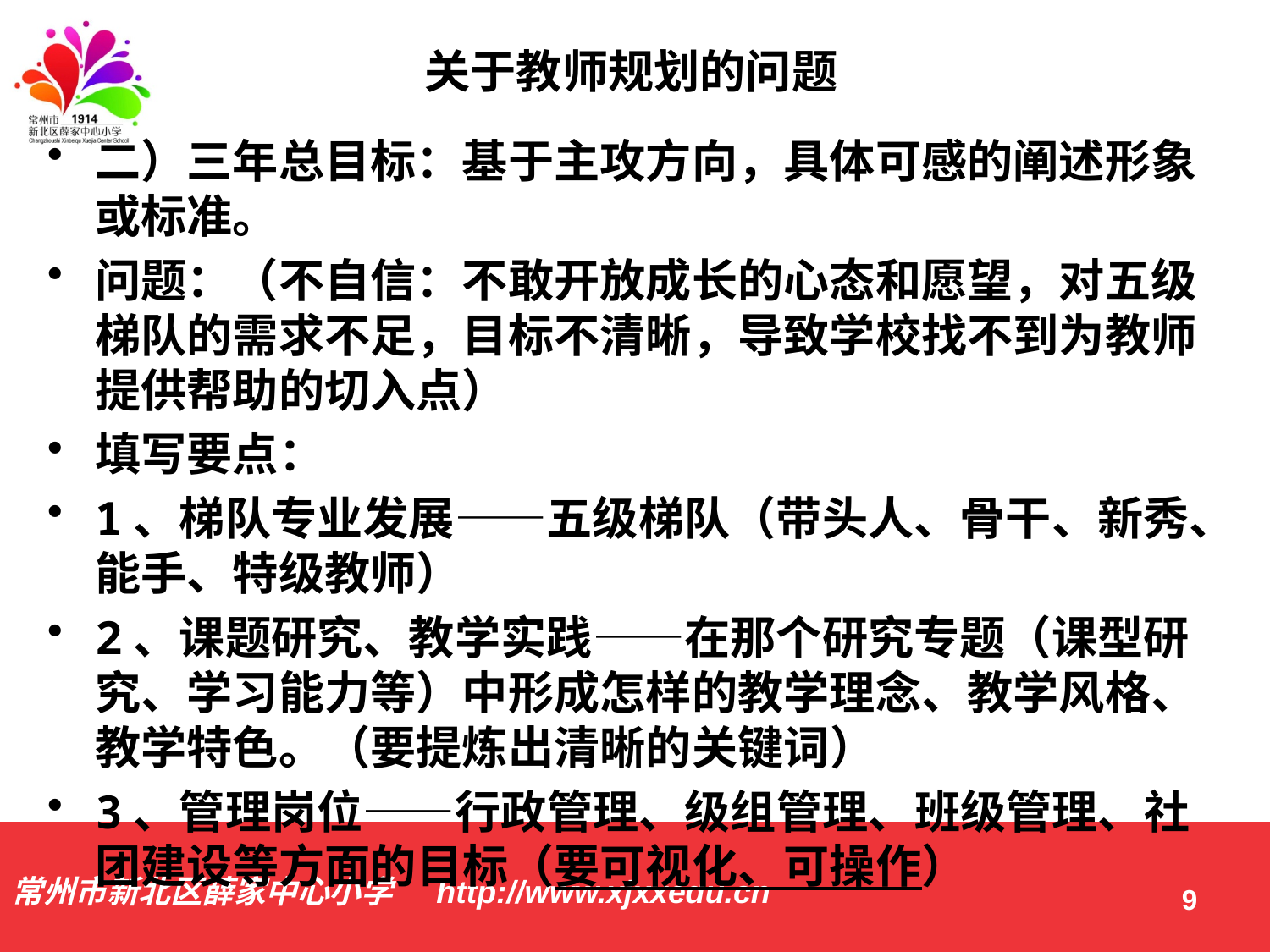

关于教师规划的问题
二）三年总目标：基于主攻方向，具体可感的阐述形象或标准。
问题：（不自信：不敢开放成长的心态和愿望，对五级梯队的需求不足，目标不清晰，导致学校找不到为教师提供帮助的切入点）
填写要点：
1、梯队专业发展——五级梯队（带头人、骨干、新秀、能手、特级教师）
2、课题研究、教学实践——在那个研究专题（课型研究、学习能力等）中形成怎样的教学理念、教学风格、教学特色。（要提炼出清晰的关键词）
3、管理岗位——行政管理、级组管理、班级管理、社团建设等方面的目标（要可视化、可操作）
9